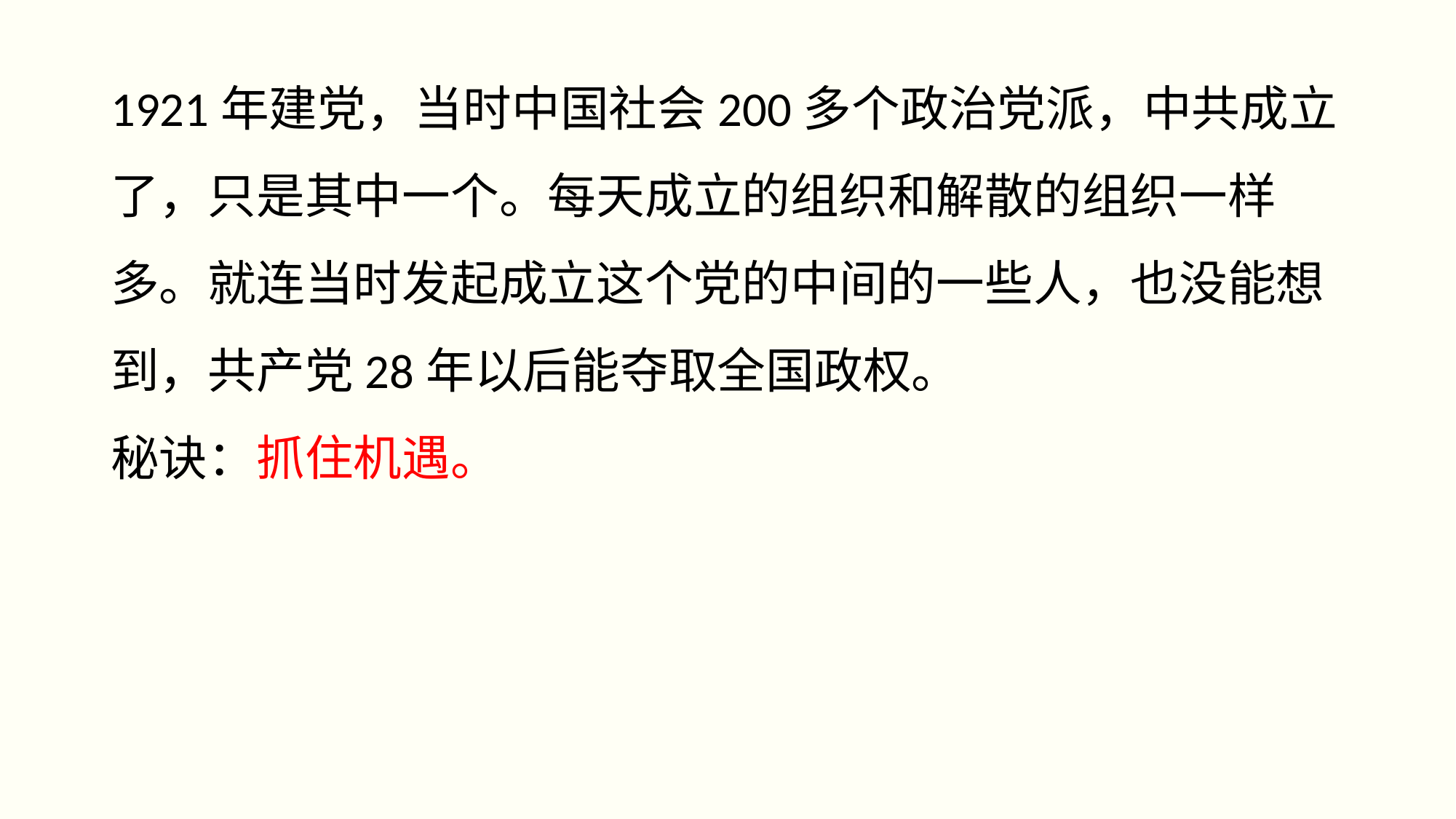

# 1921年建党，当时中国社会200多个政治党派，中共成立了，只是其中一个。每天成立的组织和解散的组织一样多。就连当时发起成立这个党的中间的一些人，也没能想到，共产党28年以后能夺取全国政权。 秘诀：抓住机遇。